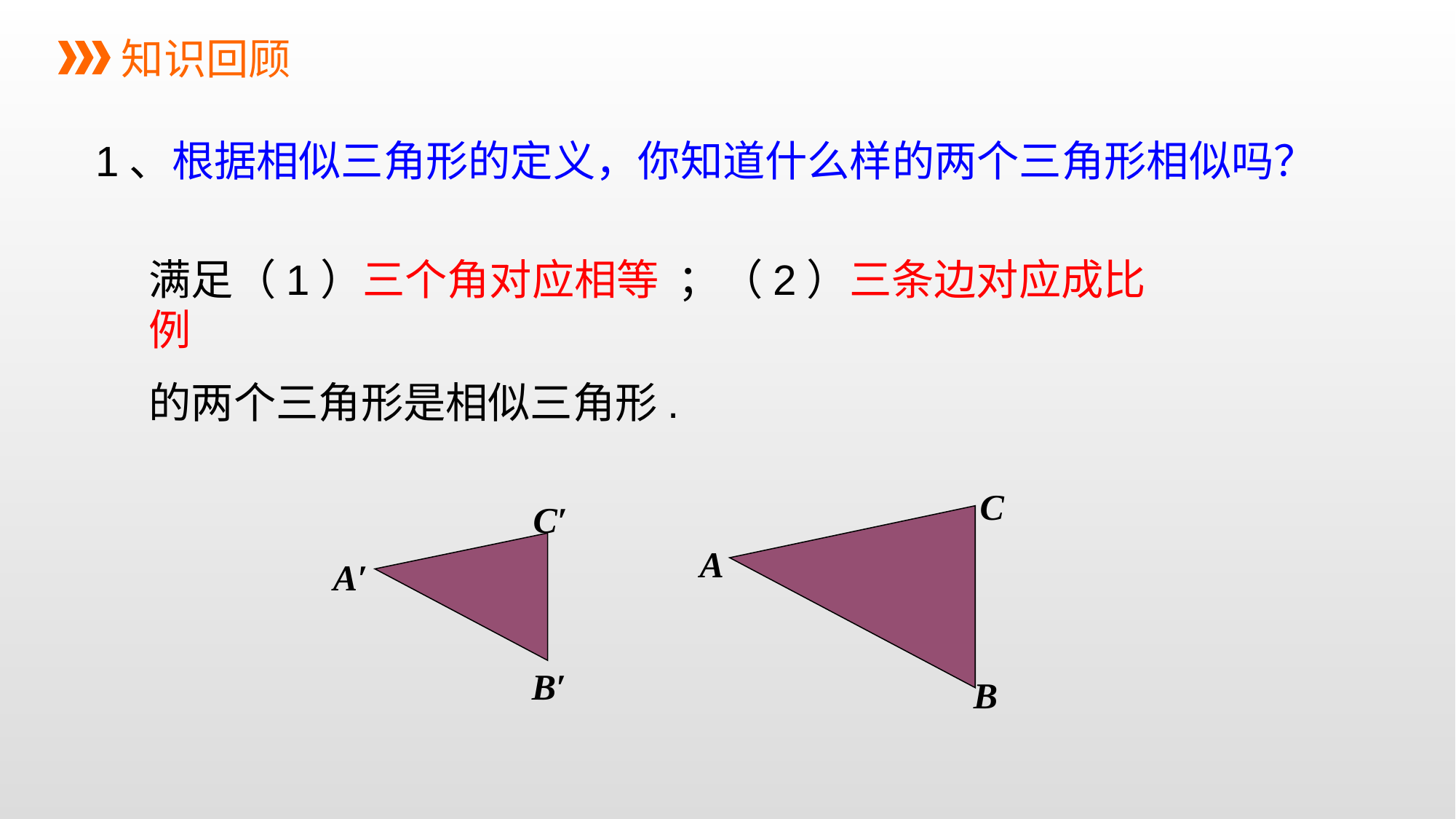

知识回顾

1、根据相似三角形的定义，你知道什么样的两个三角形相似吗？
满足（1）三个角对应相等  ；（2）三条边对应成比例
的两个三角形是相似三角形.

C
C′
A
A′
B′
B